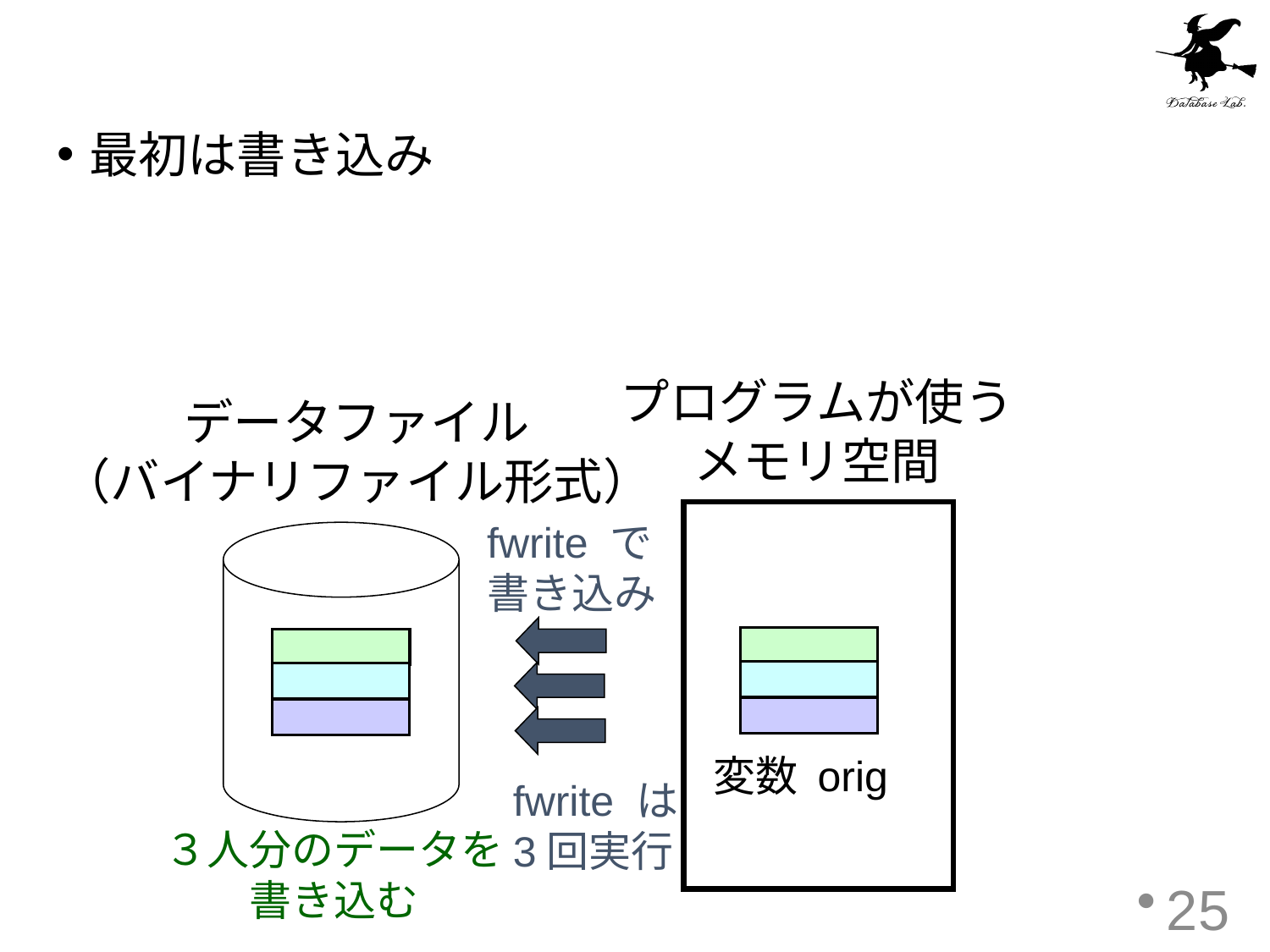

#
最初は書き込み
プログラムが使う
メモリ空間
データファイル
（バイナリファイル形式）

fwrite で
書き込み

変数 orig
fwrite は
3回実行
３人分のデータを
書き込む
25